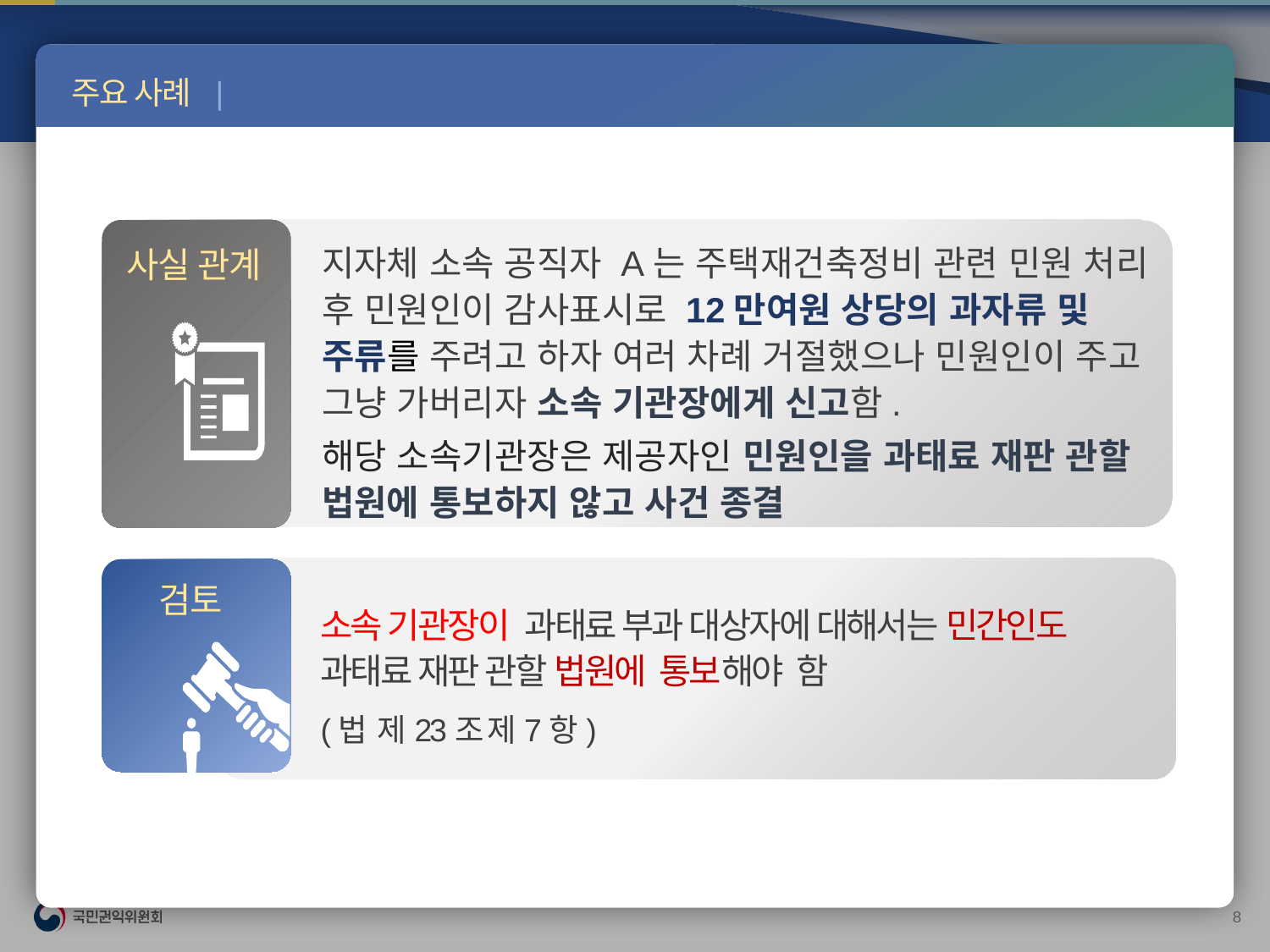

부정청탁금지

주요 사례  |  제공자 과태료 미부과

지자체 소속 공직자 A는 주택재건축정비 관련 민원 처리 후 민원인이 감사표시로 12만여원 상당의 과자류 및 주류를 주려고 하자 여러 차례 거절했으나 민원인이 주고 그냥 가버리자 소속 기관장에게 신고함.

해당 소속기관장은 제공자인 민원인을 과태료 재판 관할 법원에 통보하지 않고 사건 종결
사실 관계

검토

소속 기관장이  과태료 부과 대상자에 대해서는 민간인도 과태료 재판 관할 법원에  통보해야  함
(법  제23조 제7항)
8